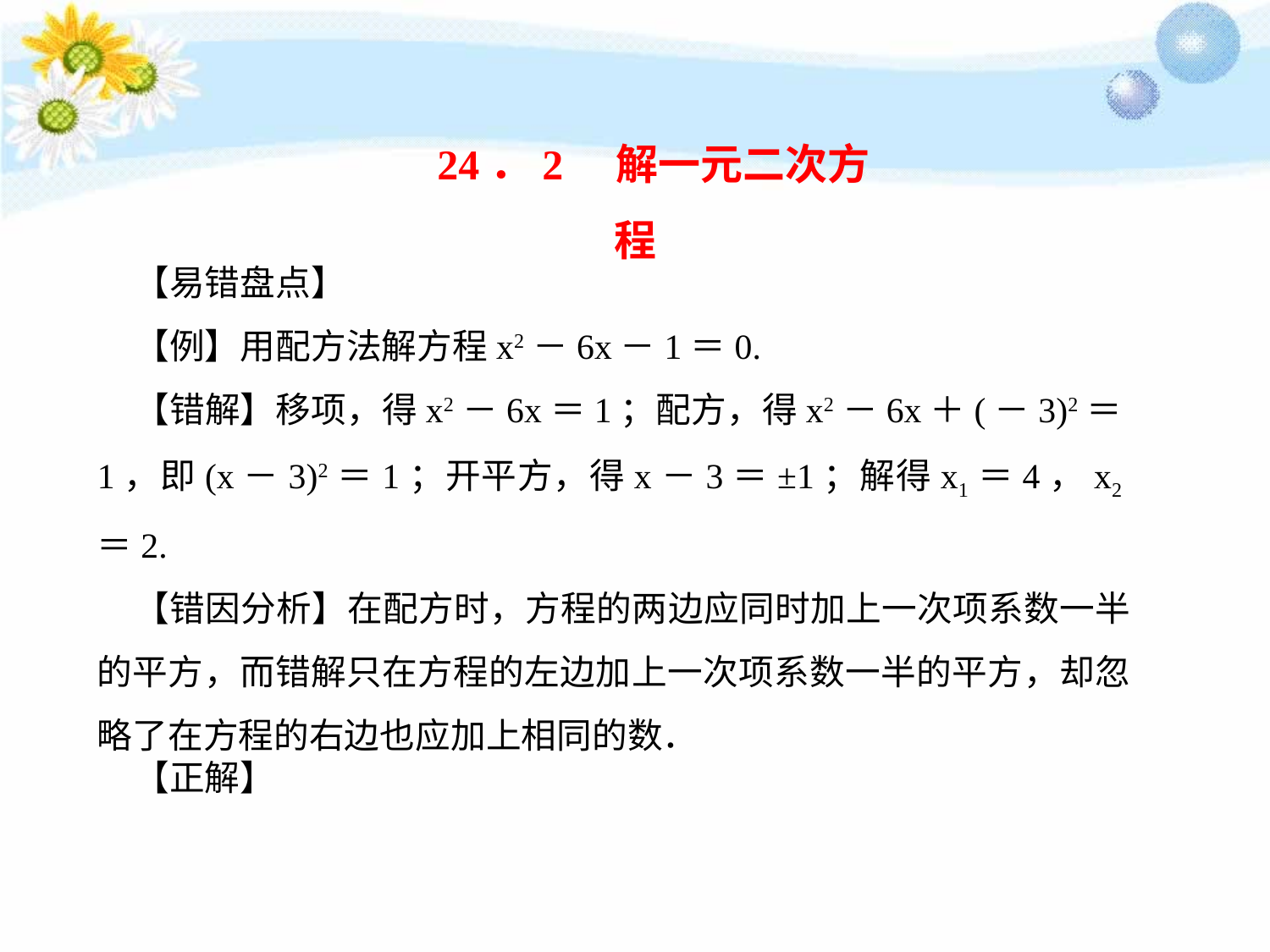

24．2　解一元二次方程
【易错盘点】
【例】用配方法解方程x2－6x－1＝0.
【错解】移项，得x2－6x＝1；配方，得x2－6x＋(－3)2＝1，即(x－3)2＝1；开平方，得x－3＝±1；解得x1＝4，x2＝2.
【错因分析】在配方时，方程的两边应同时加上一次项系数一半的平方，而错解只在方程的左边加上一次项系数一半的平方，却忽略了在方程的右边也应加上相同的数．
【正解】